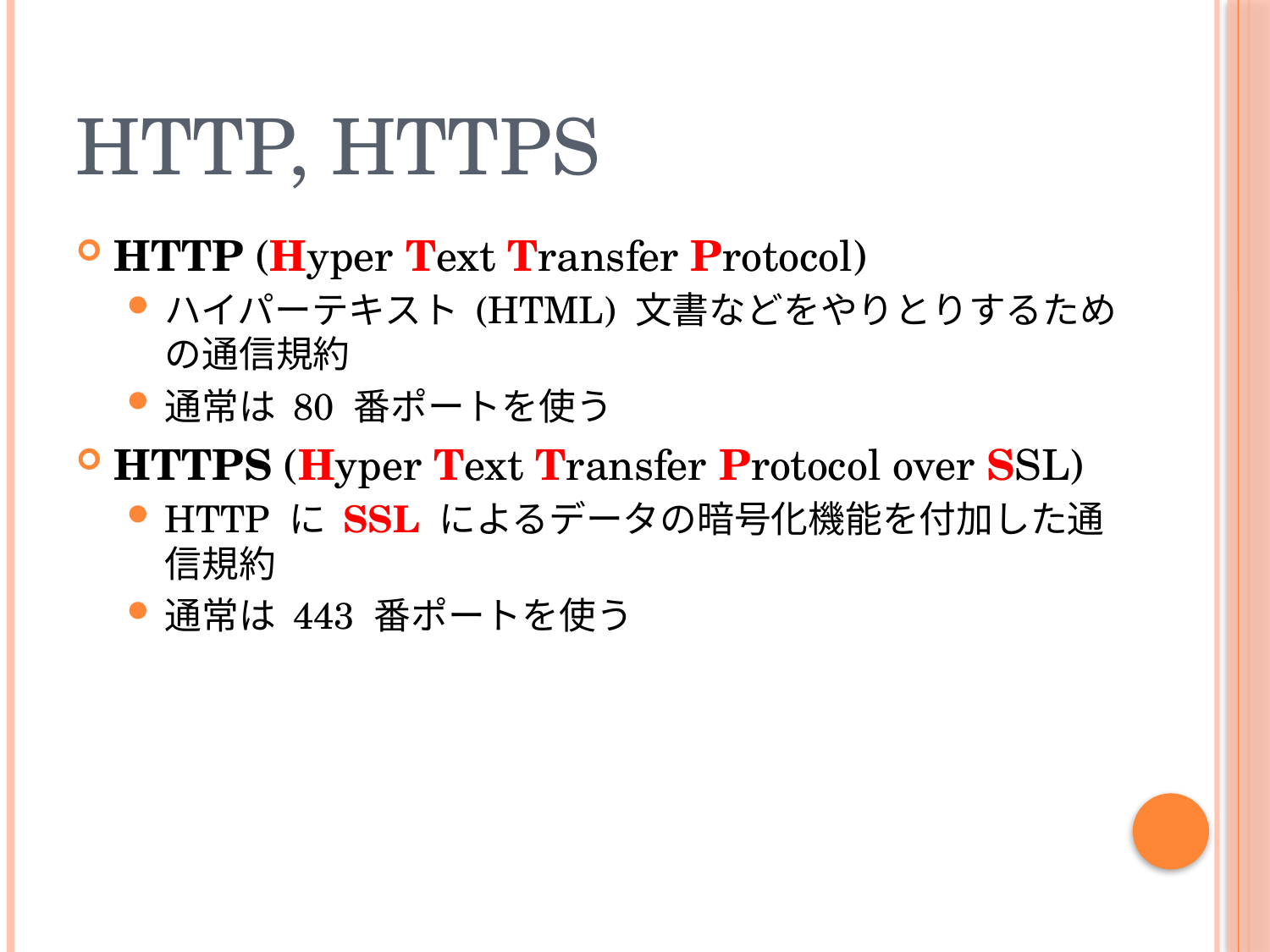

# HTTP, HTTPS
HTTP (Hyper Text Transfer Protocol)
ハイパーテキスト (HTML) 文書などをやりとりするための通信規約
通常は 80 番ポートを使う
HTTPS (Hyper Text Transfer Protocol over SSL)
HTTP に SSL によるデータの暗号化機能を付加した通信規約
通常は 443 番ポートを使う